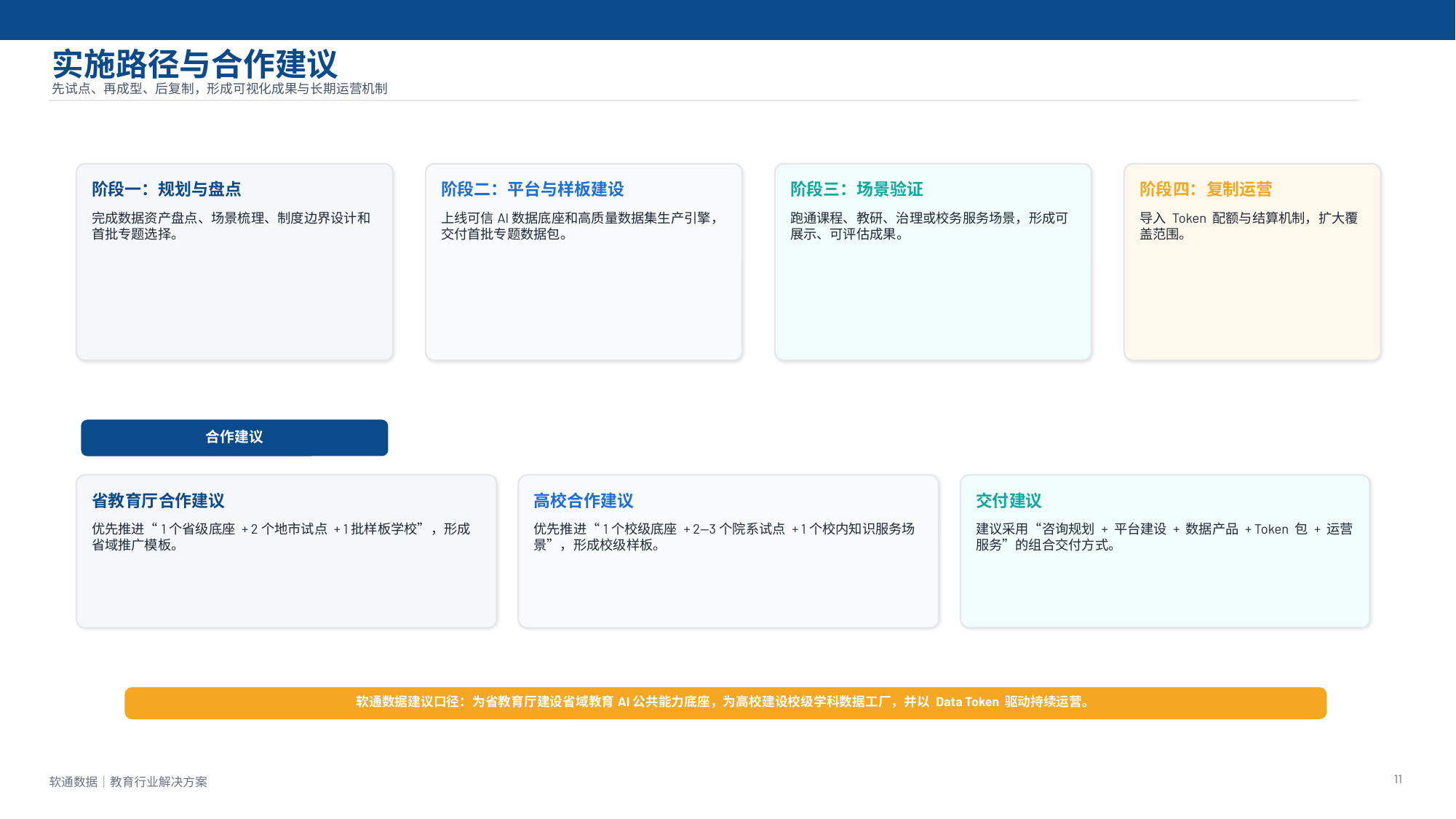

实施路径与合作建议
先试点、再成型、后复制，形成可视化成果与长期运营机制

阶段一：规划与盘点
阶段二：平台与样板建设
阶段三：场景验证
阶段四：复制运营
完成数据资产盘点、场景梳理、制度边界设计和首批专题选择。
上线可信AI数据底座和高质量数据集生产引擎，交付首批专题数据包。
跑通课程、教研、治理或校务服务场景，形成可展示、可评估成果。
导入 Token 配额与结算机制，扩大覆盖范围。

合作建议

省教育厅合作建议
高校合作建议
交付建议
优先推进“1个省级底座 + 2个地市试点 + 1批样板学校”，形成省域推广模板。
优先推进“1个校级底座 + 2—3个院系试点 + 1个校内知识服务场景”，形成校级样板。
建议采用“咨询规划 + 平台建设 + 数据产品 + Token 包 + 运营服务”的组合交付方式。

软通数据建议口径：为省教育厅建设省域教育AI公共能力底座，为高校建设校级学科数据工厂，并以 Data Token 驱动持续运营。
11
软通数据｜教育行业解决方案